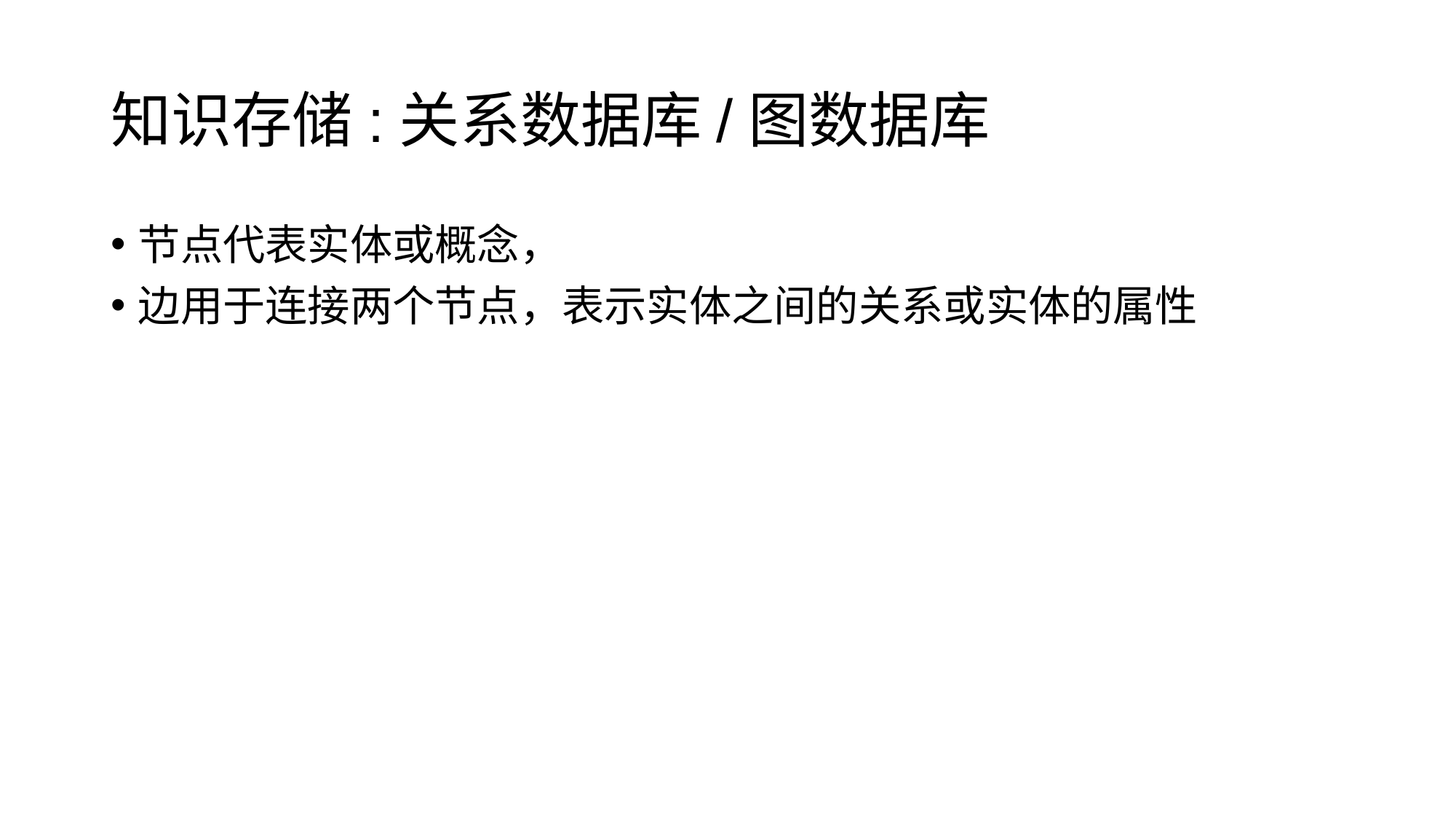

# 知识存储:关系数据库/图数据库
节点代表实体或概念，
边用于连接两个节点，表示实体之间的关系或实体的属性